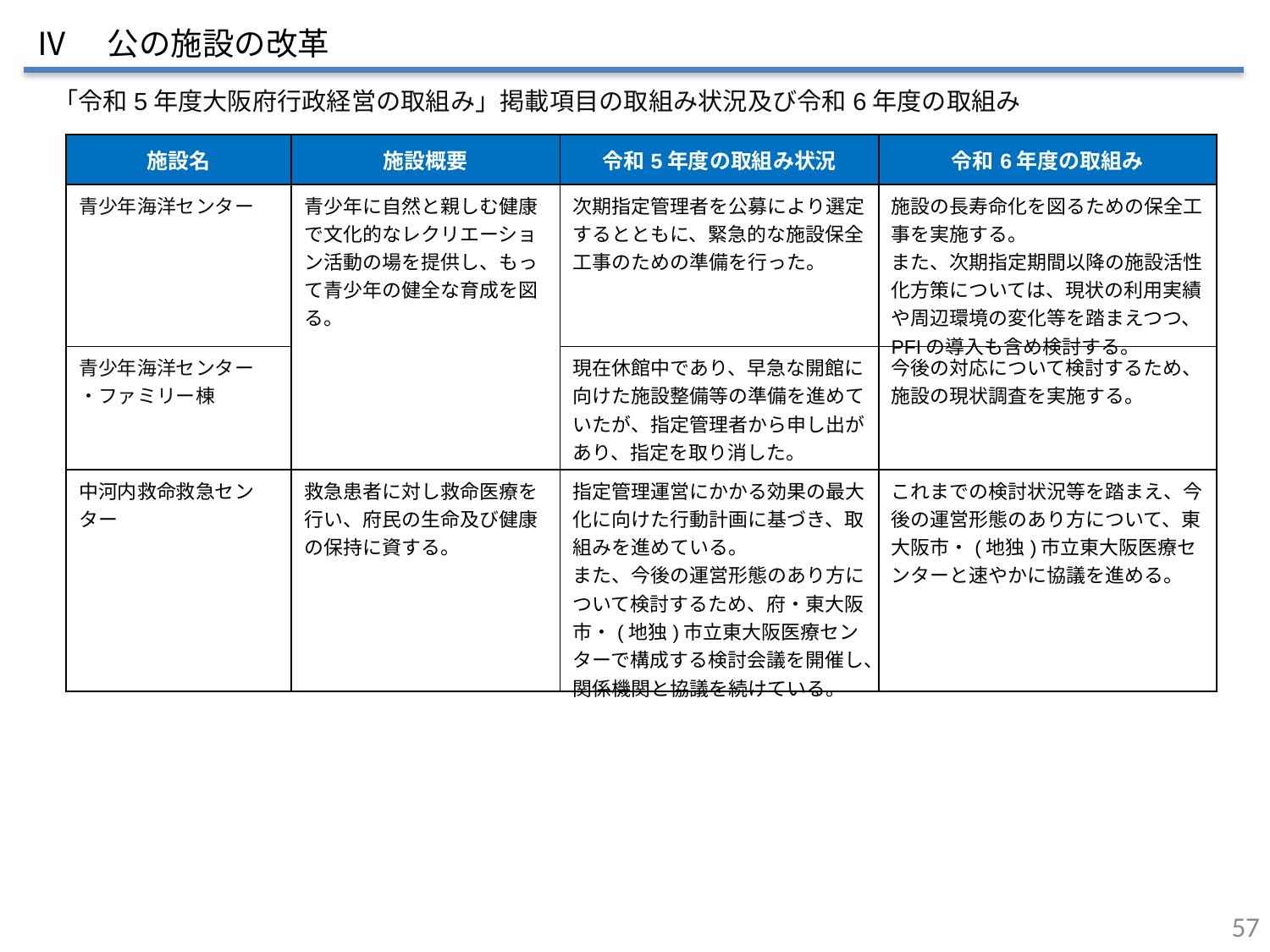

Ⅳ　公の施設の改革
「令和5年度大阪府行政経営の取組み」掲載項目の取組み状況及び令和6年度の取組み
| 施設名 | 施設概要 | 令和5年度の取組み状況 | 令和6年度の取組み |
| --- | --- | --- | --- |
| 青少年海洋センター | 青少年に自然と親しむ健康で文化的なレクリエーション活動の場を提供し、もって青少年の健全な育成を図る。 | 次期指定管理者を公募により選定するとともに、緊急的な施設保全工事のための準備を行った。 | 施設の長寿命化を図るための保全工事を実施する。 また、次期指定期間以降の施設活性化方策については、現状の利用実績や周辺環境の変化等を踏まえつつ、PFIの導入も含め検討する。 |
| 青少年海洋センター ・ファミリー棟 |  | 現在休館中であり、早急な開館に向けた施設整備等の準備を進めていたが、指定管理者から申し出があり、指定を取り消した。 | 今後の対応について検討するため、施設の現状調査を実施する。 |
| 中河内救命救急センター | 救急患者に対し救命医療を行い、府民の生命及び健康の保持に資する。 | 指定管理運営にかかる効果の最大化に向けた行動計画に基づき、取組みを進めている。 また、今後の運営形態のあり方について検討するため、府・東大阪市・(地独)市立東大阪医療センターで構成する検討会議を開催し、関係機関と協議を続けている。 | これまでの検討状況等を踏まえ、今後の運営形態のあり方について、東大阪市・(地独)市立東大阪医療センターと速やかに協議を進める。 |
57